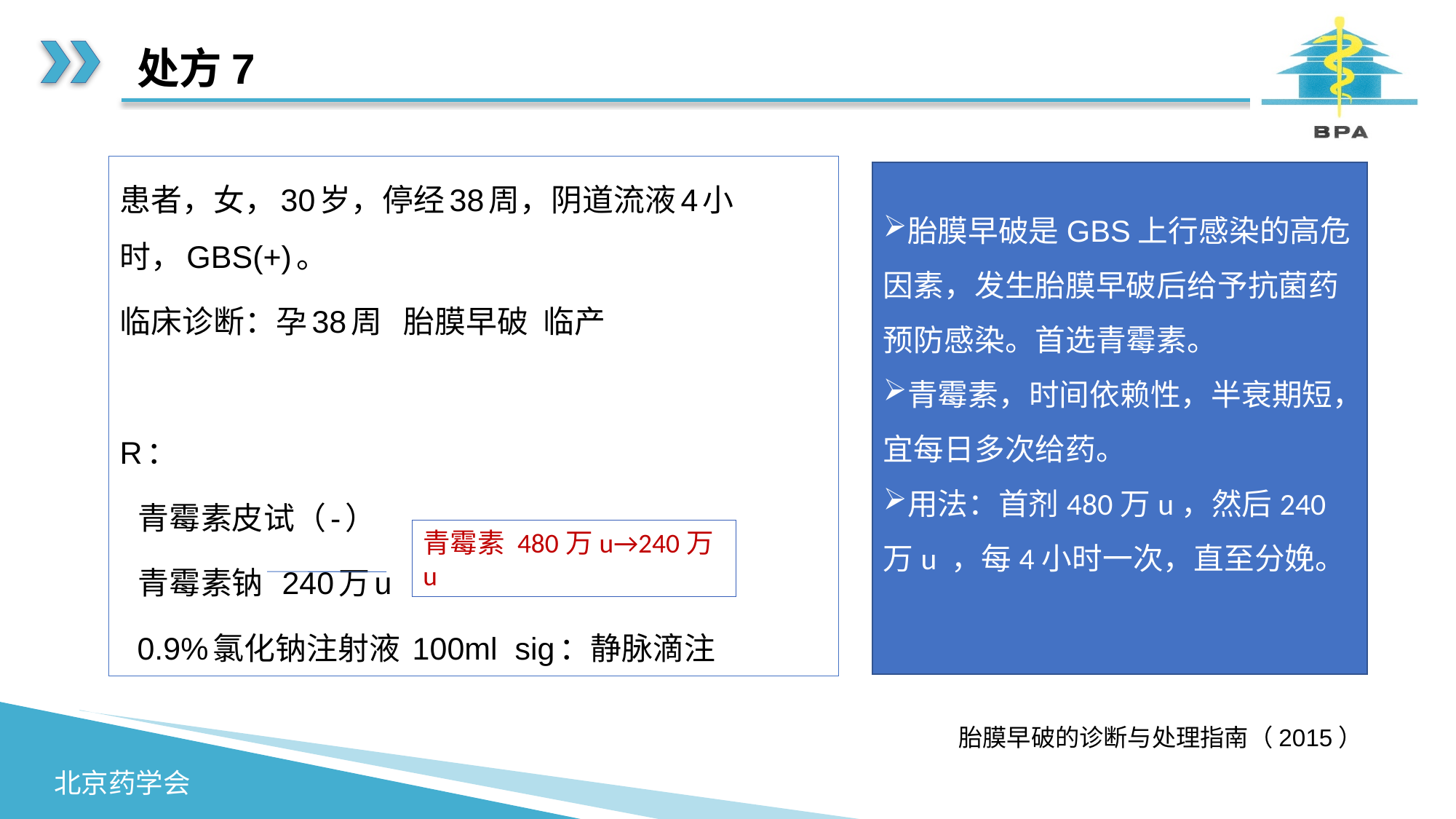

# 处方7
患者，女，30岁，停经38周，阴道流液4小时，GBS(+)。
临床诊断：孕38周   胎膜早破  临产

R：
  青霉素皮试（-）
  青霉素钠  240万u
  0.9%氯化钠注射液 100ml  sig：静脉滴注

胎膜早破是GBS上行感染的高危因素，发生胎膜早破后给予抗菌药预防感染。首选青霉素。
青霉素，时间依赖性，半衰期短，宜每日多次给药。
用法：首剂480万u，然后240万u ，每4小时一次，直至分娩。

青霉素 480万u→240万u
胎膜早破的诊断与处理指南（2015）